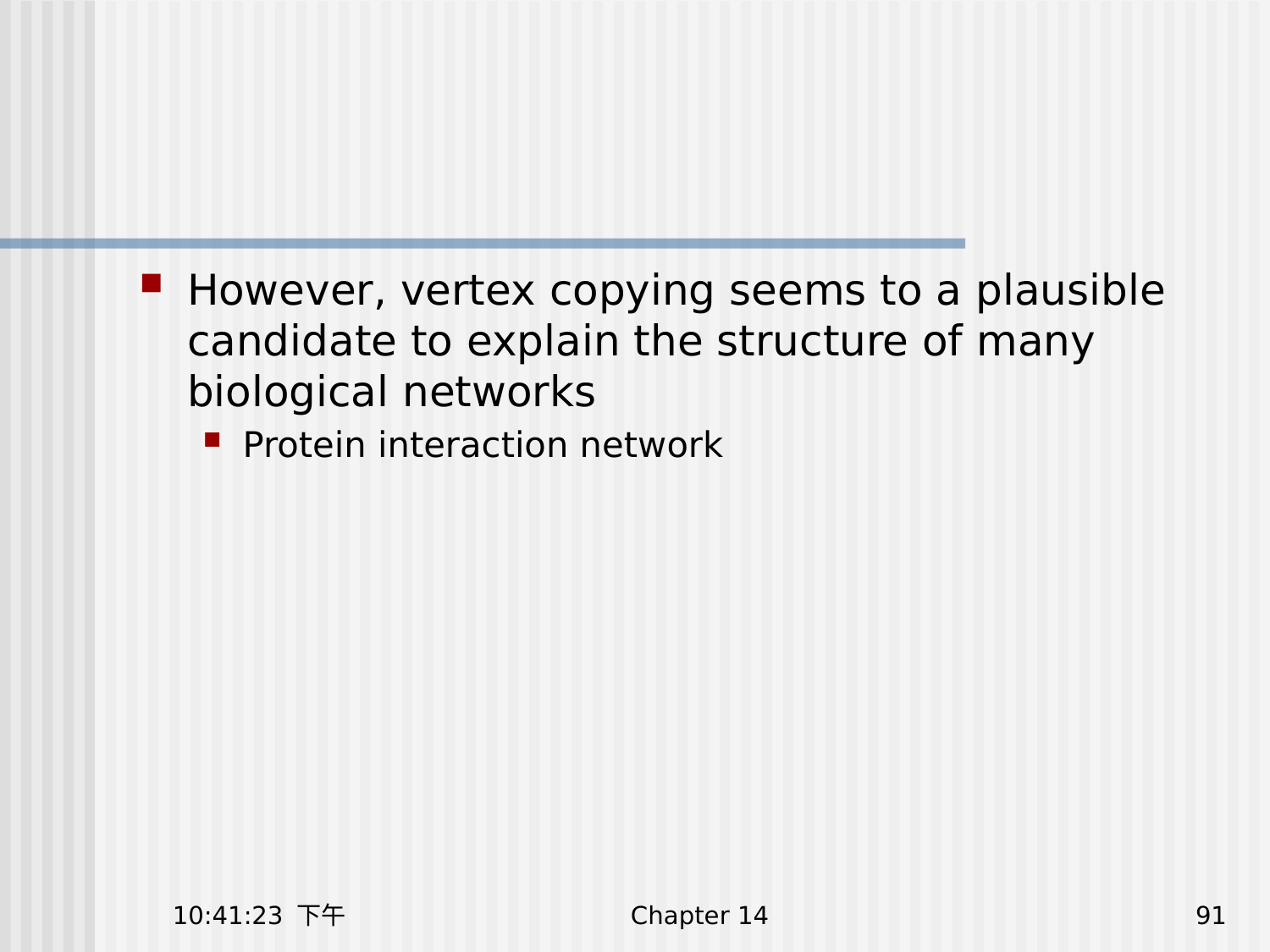

However, vertex copying seems to a plausible candidate to explain the structure of many biological networks
Protein interaction network
10:41:23 下午
Chapter 14
91